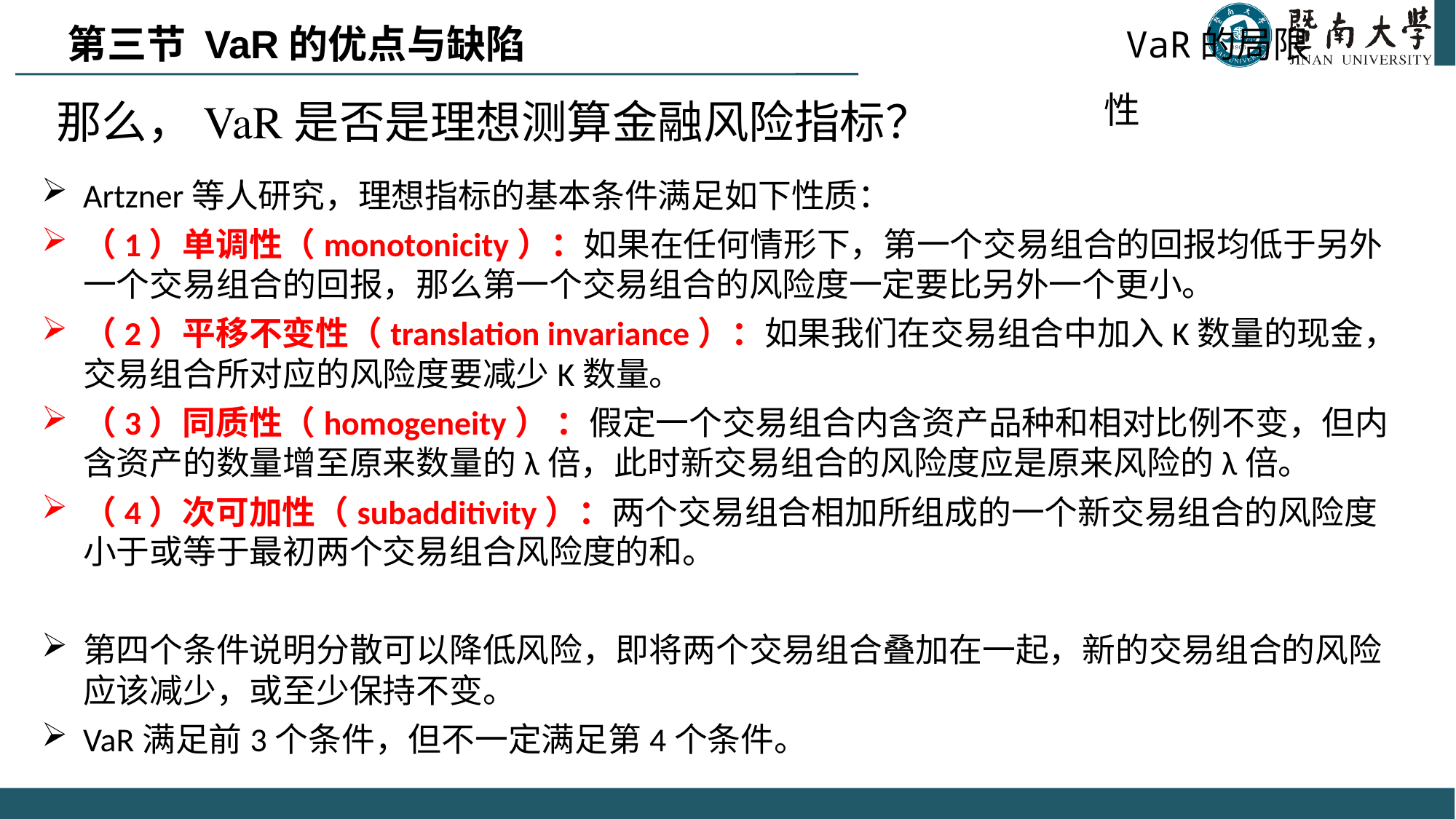

VaR的局限性
第三节 VaR的优点与缺陷
# 那么，VaR是否是理想测算金融风险指标？
Artzner等人研究，理想指标的基本条件满足如下性质：
（1）单调性（monotonicity）：如果在任何情形下，第一个交易组合的回报均低于另外一个交易组合的回报，那么第一个交易组合的风险度一定要比另外一个更小。
（2）平移不变性（translation invariance）：如果我们在交易组合中加入K数量的现金，交易组合所对应的风险度要减少K数量。
（3）同质性（homogeneity） ：假定一个交易组合内含资产品种和相对比例不变，但内含资产的数量增至原来数量的λ倍，此时新交易组合的风险度应是原来风险的λ倍。
（4）次可加性（subadditivity）：两个交易组合相加所组成的一个新交易组合的风险度小于或等于最初两个交易组合风险度的和。

第四个条件说明分散可以降低风险，即将两个交易组合叠加在一起，新的交易组合的风险应该减少，或至少保持不变。
VaR满足前3个条件，但不一定满足第4个条件。